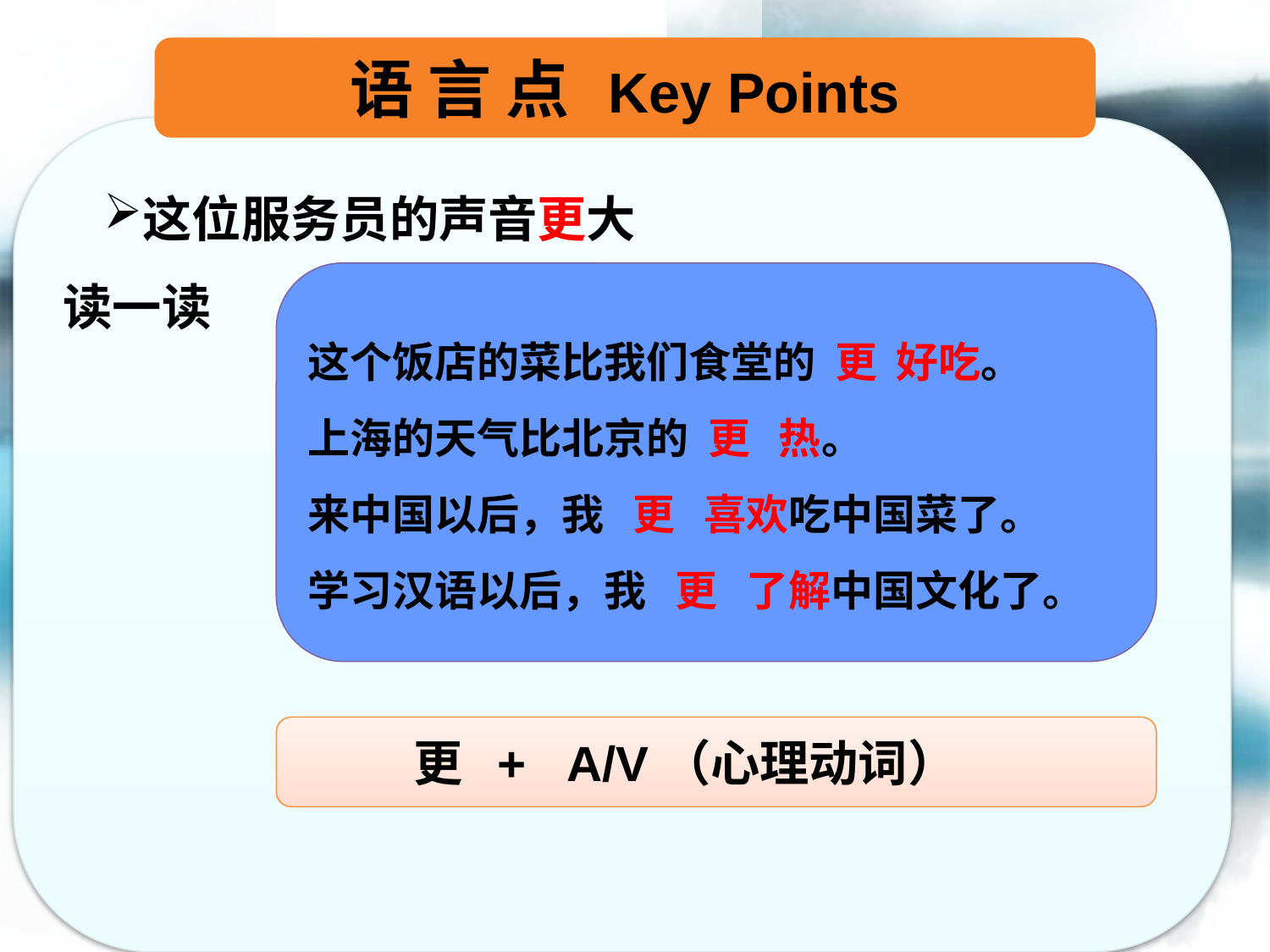

语 言 点  Key Points

这位服务员的声音更大
这个饭店的菜比我们食堂的  更  好吃。
上海的天气比北京的  更   热。
来中国以后，我   更   喜欢吃中国菜了。
学习汉语以后，我   更   了解中国文化了。
读一读

         更  +   A/V（心理动词）